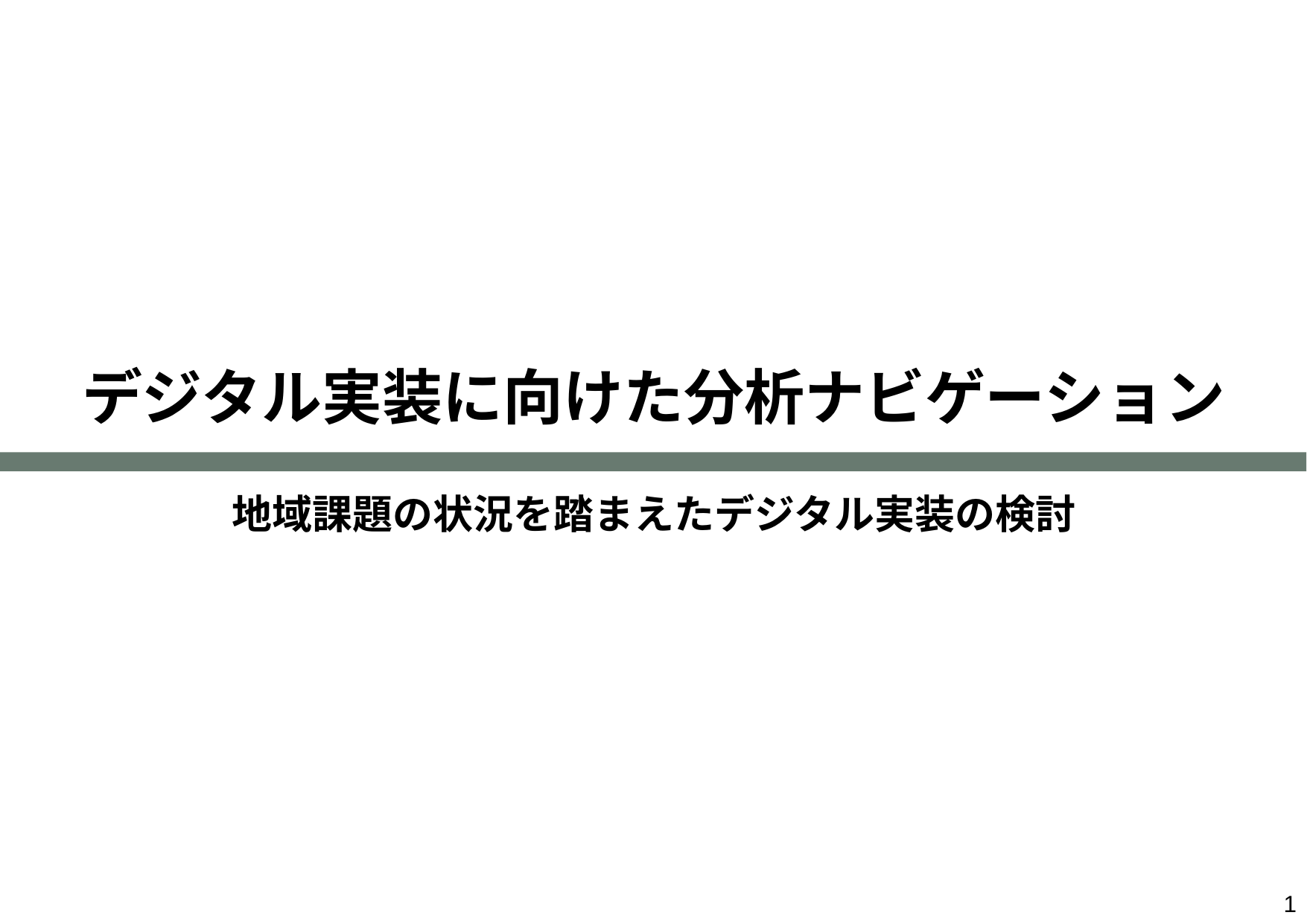

デジタル実装に向けた分析ナビゲーション

地域課題の状況を踏まえたデジタル実装の検討
1